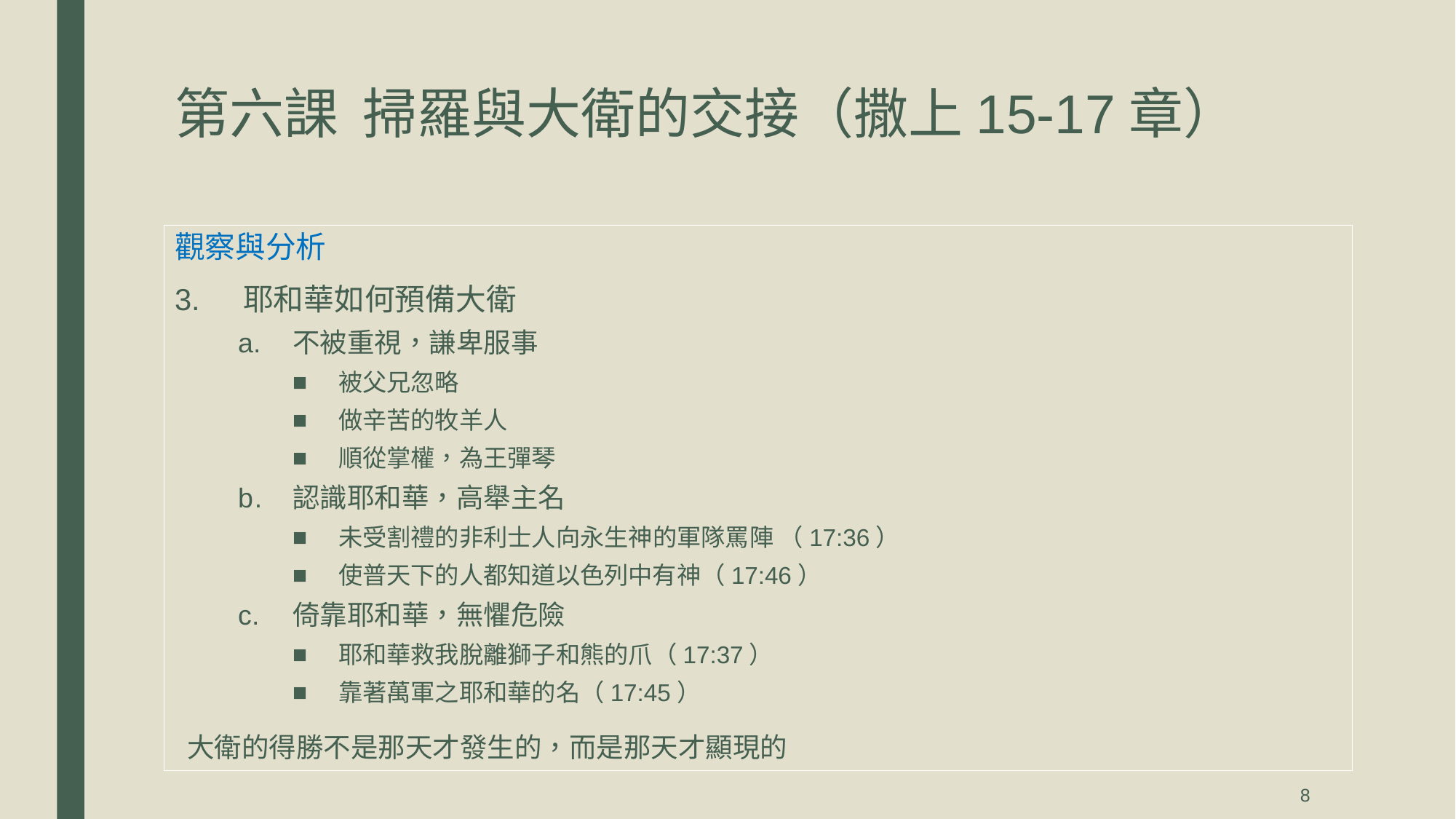

# 第六課  掃羅與大衛的交接（撒上15-17章）
觀察與分析
 耶和華如何預備大衛
不被重視，謙卑服事
被父兄忽略
做辛苦的牧羊人
順從掌權，為王彈琴
認識耶和華，高舉主名
未受割禮的非利士人向永生神的軍隊罵陣 （17:36）
使普天下的人都知道以色列中有神（17:46）
倚靠耶和華，無懼危險
耶和華救我脫離獅子和熊的爪（17:37）
靠著萬軍之耶和華的名（17:45）
 大衛的得勝不是那天才發生的，而是那天才顯現的
8